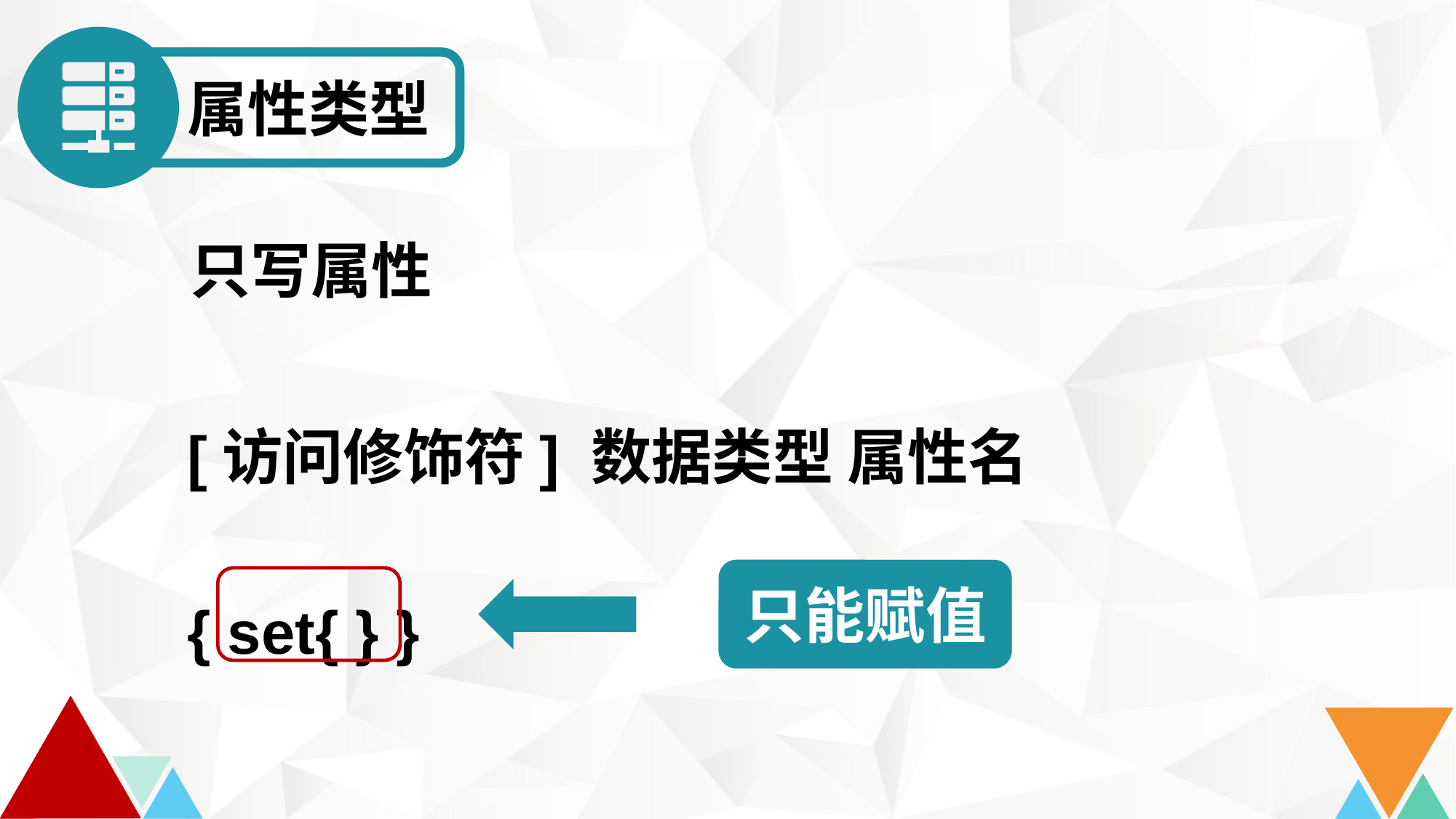

属性类型
只写属性
[访问修饰符] 数据类型 属性名
{ set{ } }
只能赋值